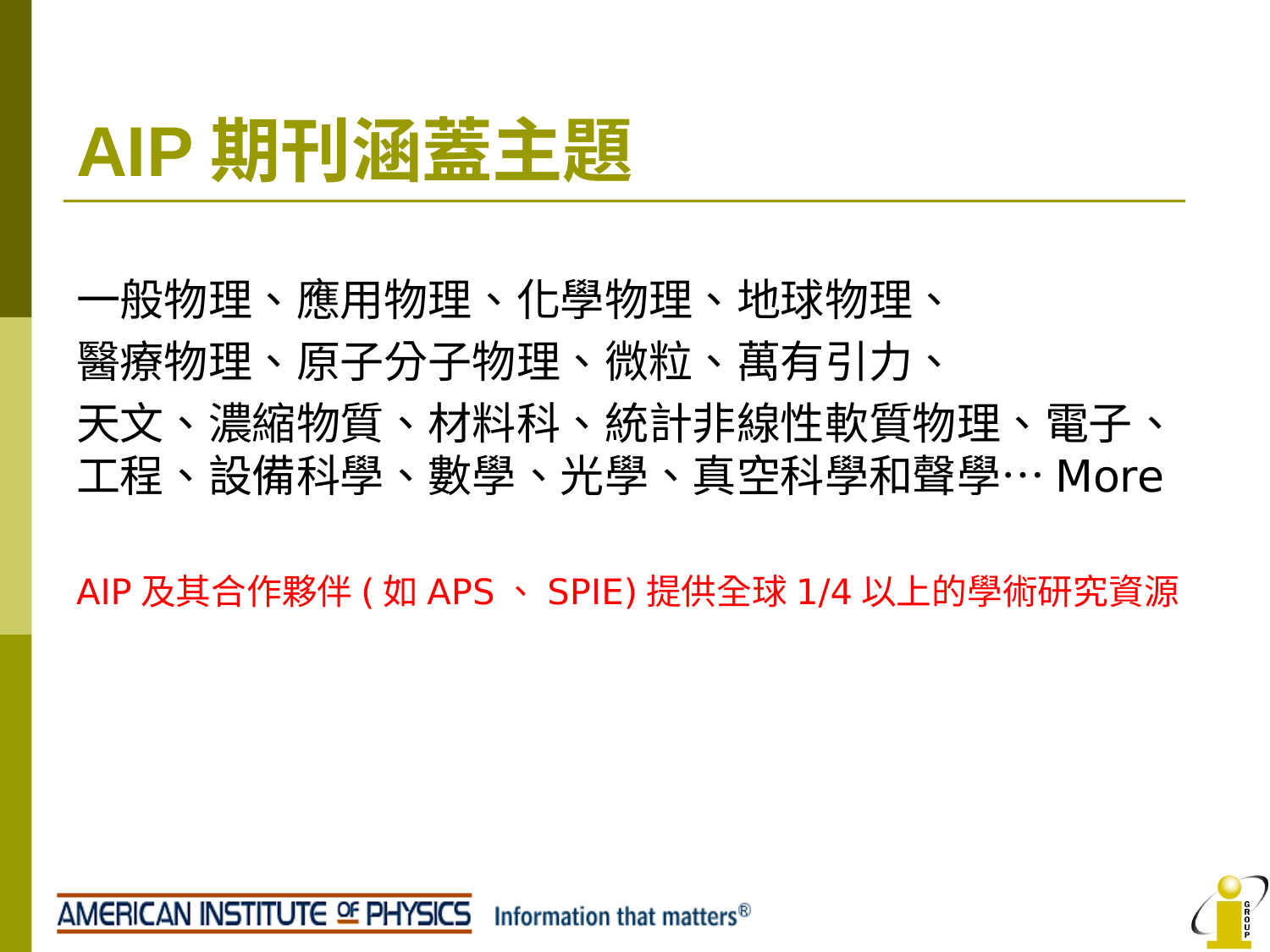

# AIP期刊涵蓋主題
一般物理、應用物理、化學物理、地球物理、
醫療物理、原子分子物理、微粒、萬有引力、
天文、濃縮物質、材料科、統計非線性軟質物理、電子、工程、設備科學、數學、光學、真空科學和聲學…More

AIP及其合作夥伴(如APS、SPIE)提供全球1/4以上的學術研究資源